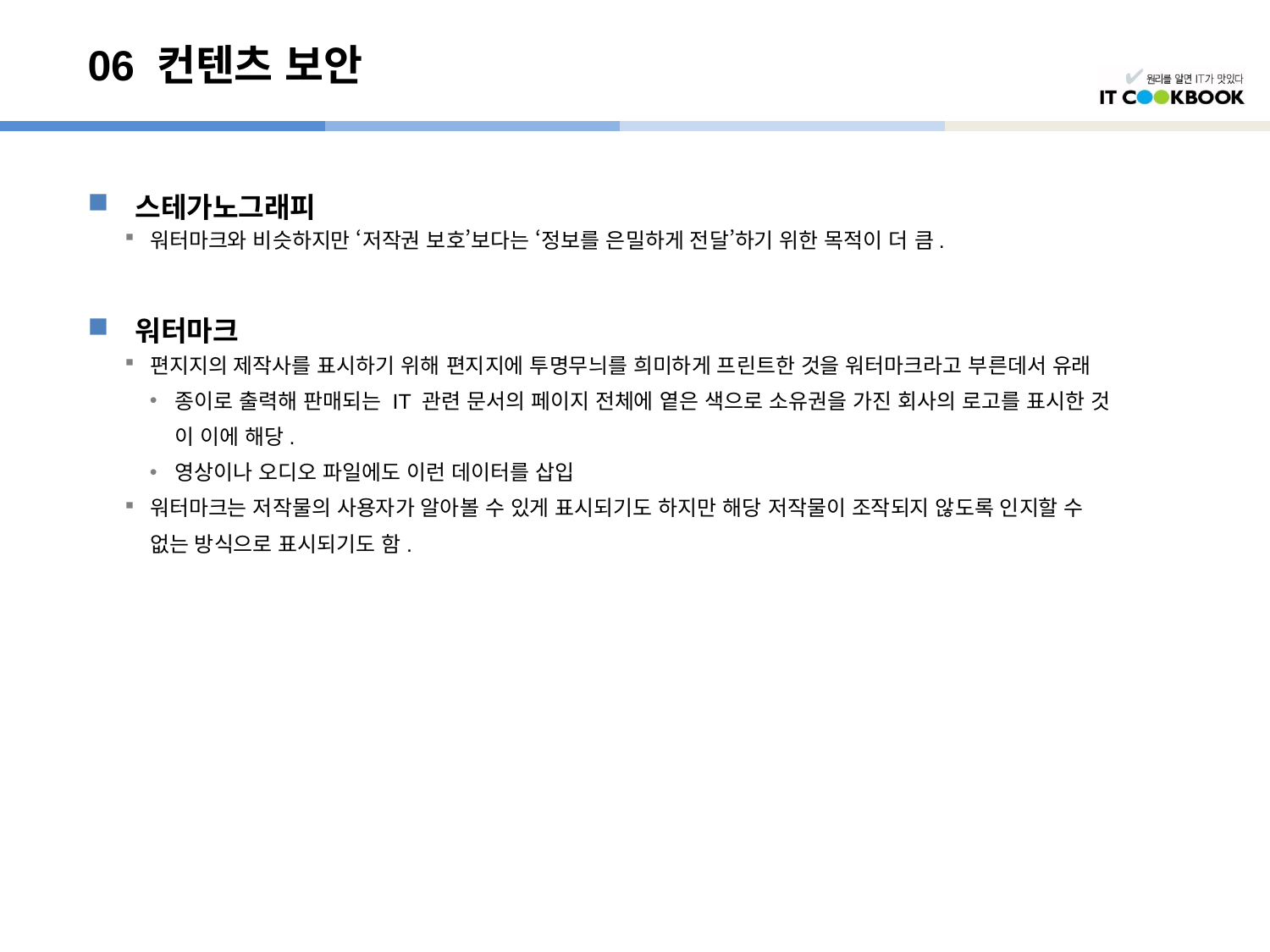

# 06 컨텐츠 보안
스테가노그래피
워터마크와 비슷하지만 ‘저작권 보호’보다는 ‘정보를 은밀하게 전달’하기 위한 목적이 더 큼.

워터마크
편지지의 제작사를 표시하기 위해 편지지에 투명무늬를 희미하게 프린트한 것을 워터마크라고 부른데서 유래
종이로 출력해 판매되는 IT 관련 문서의 페이지 전체에 옅은 색으로 소유권을 가진 회사의 로고를 표시한 것
	이 이에 해당.
영상이나 오디오 파일에도 이런 데이터를 삽입
워터마크는 저작물의 사용자가 알아볼 수 있게 표시되기도 하지만 해당 저작물이 조작되지 않도록 인지할 수
	없는 방식으로 표시되기도 함.